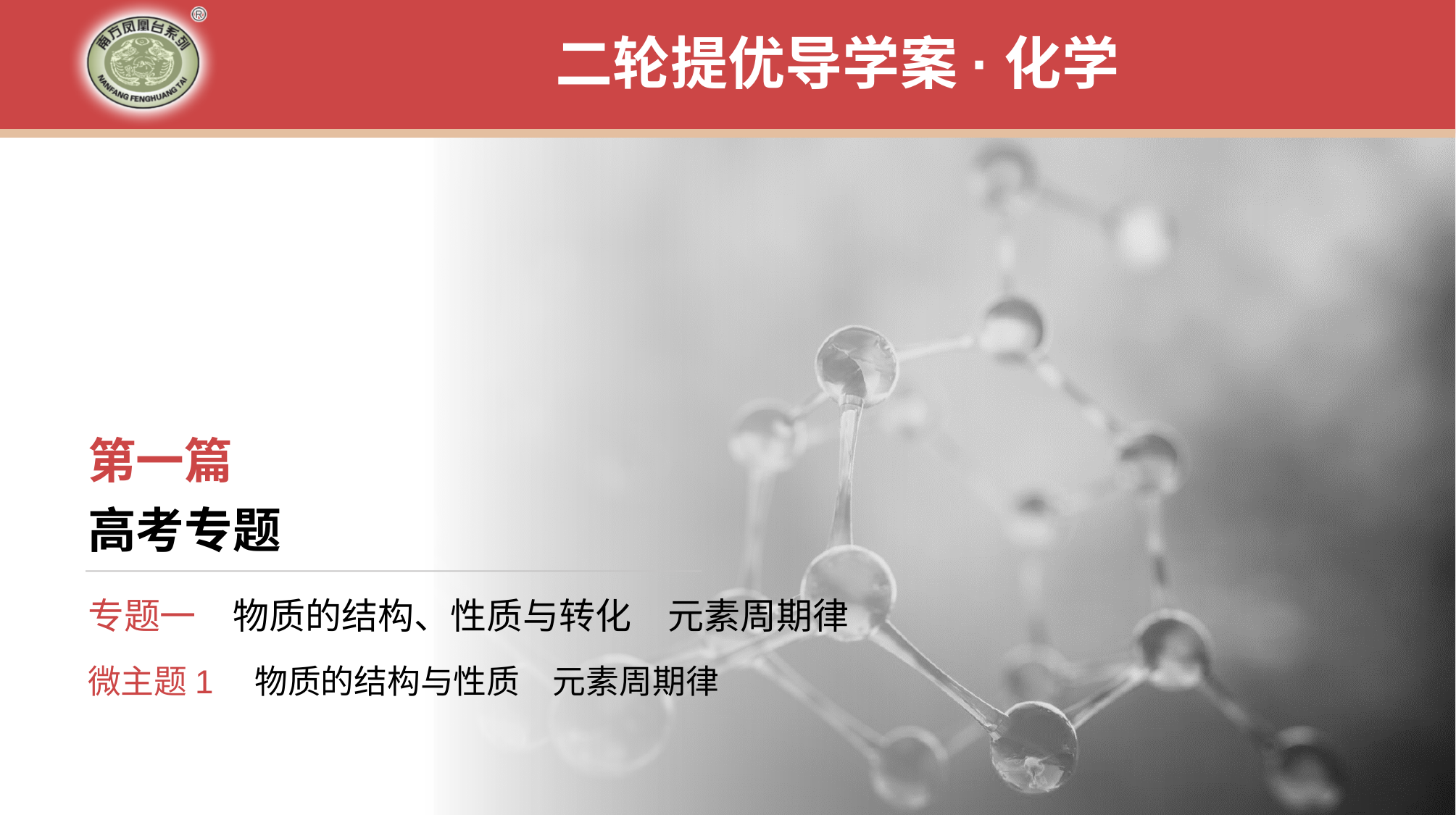

第一篇
高考专题

专题一　物质的结构、性质与转化　元素周期律
微主题1　物质的结构与性质　元素周期律